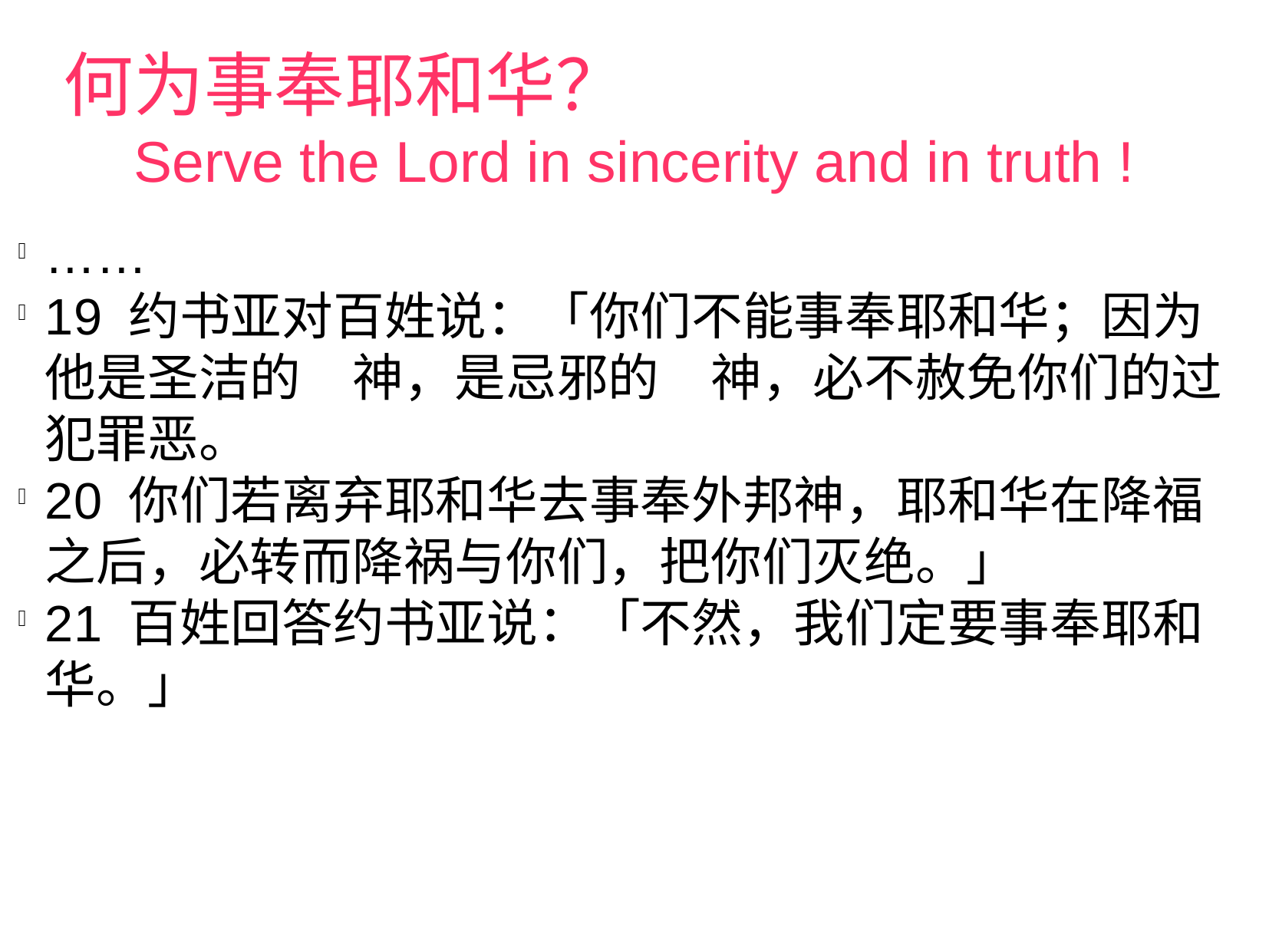

何为事奉耶和华？
Serve the Lord in sincerity and in truth !
……
19 约书亚对百姓说：「你们不能事奉耶和华；因为他是圣洁的　神，是忌邪的　神，必不赦免你们的过犯罪恶。
20 你们若离弃耶和华去事奉外邦神，耶和华在降福之后，必转而降祸与你们，把你们灭绝。」
21 百姓回答约书亚说：「不然，我们定要事奉耶和华。」